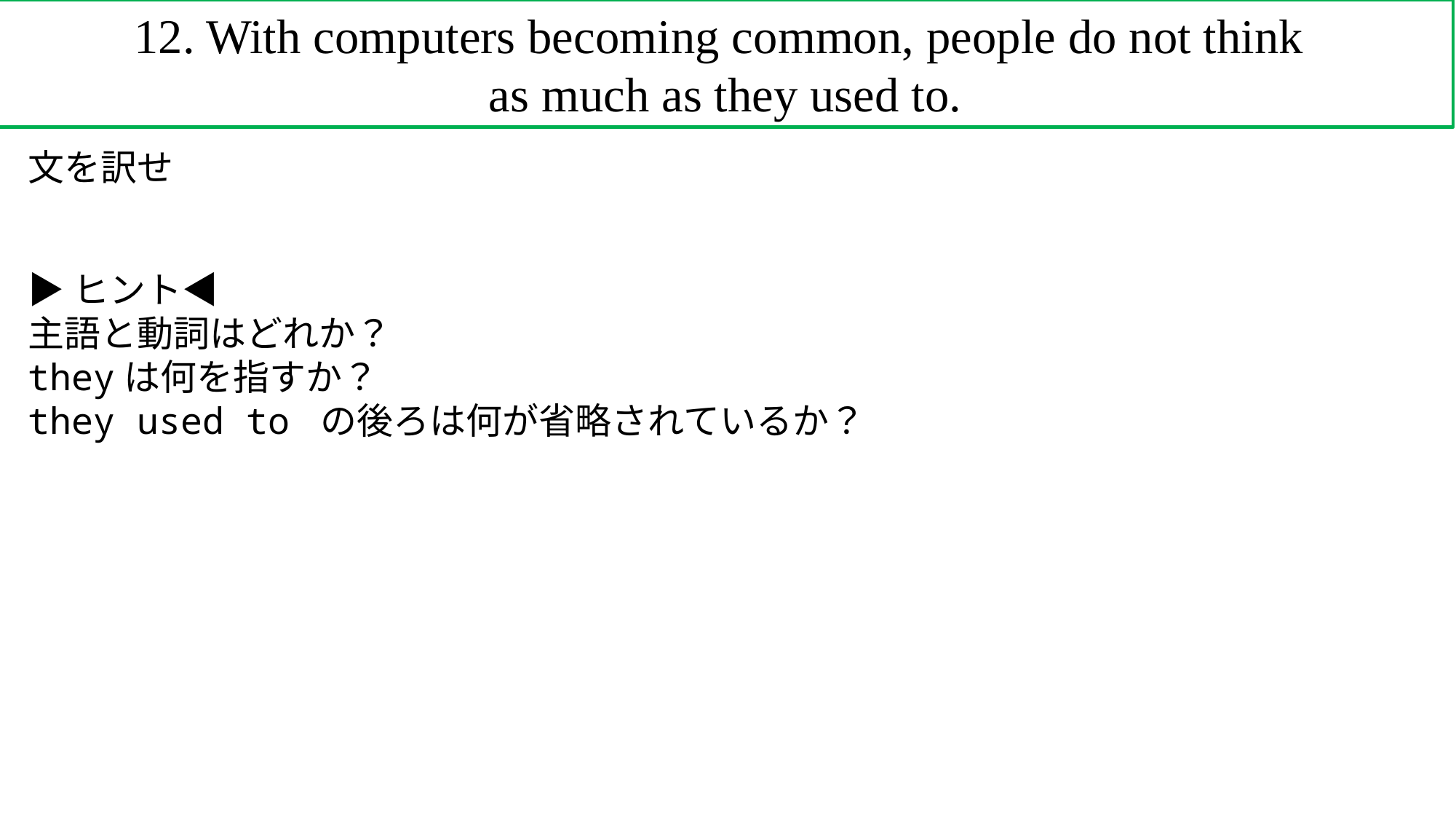

12. With computers becoming common, people do not think
as much as they used to.
文を訳せ
▶ヒント◀
主語と動詞はどれか？
theyは何を指すか？
they used to の後ろは何が省略されているか？